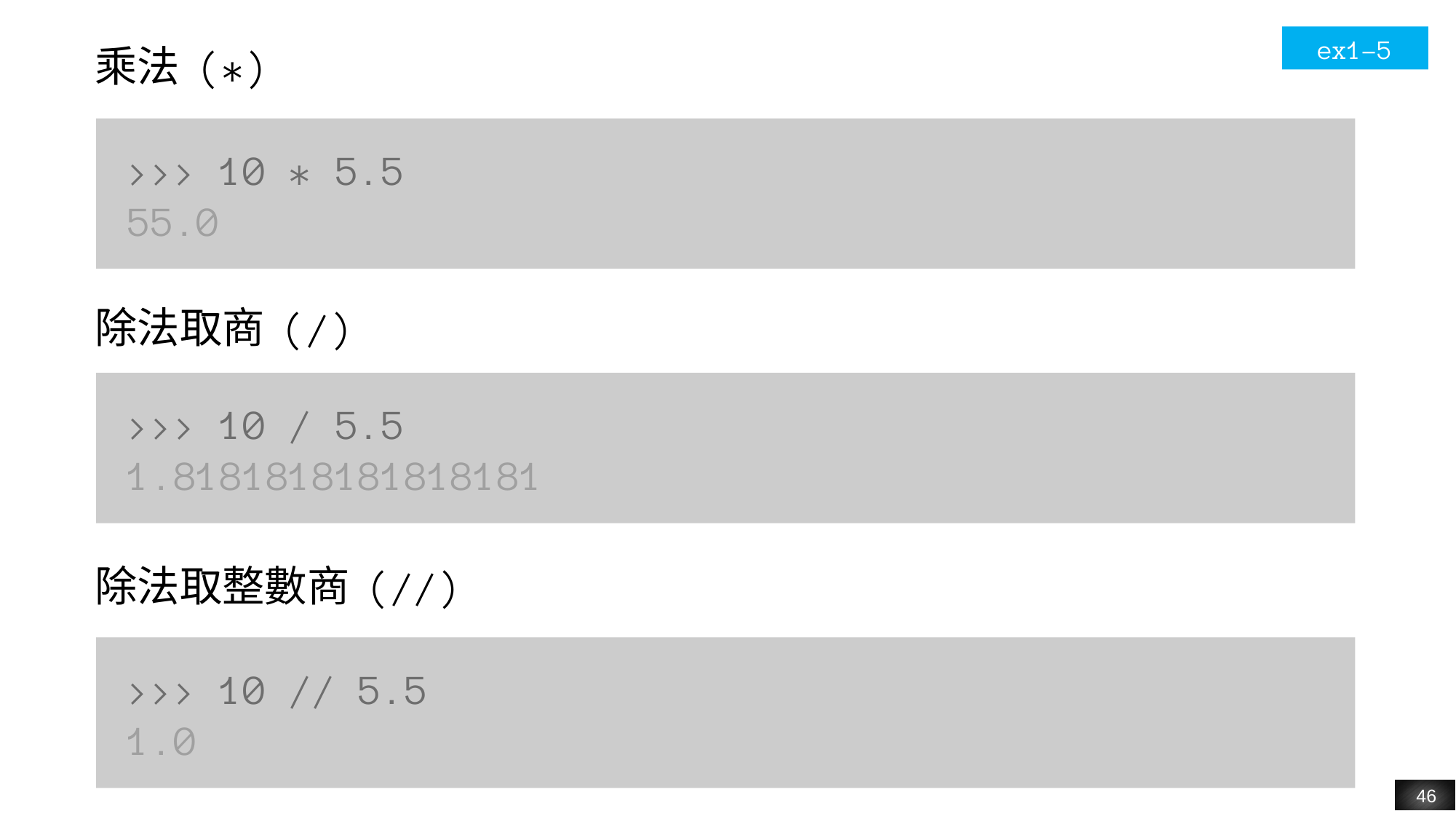

ex1-5
乘法 (*)

>>> 10 * 5.5
55.0
除法取商 (/)

>>> 10 / 5.5
1.8181818181818181
除法取整數商 (//)

>>> 10 // 5.5
1.0